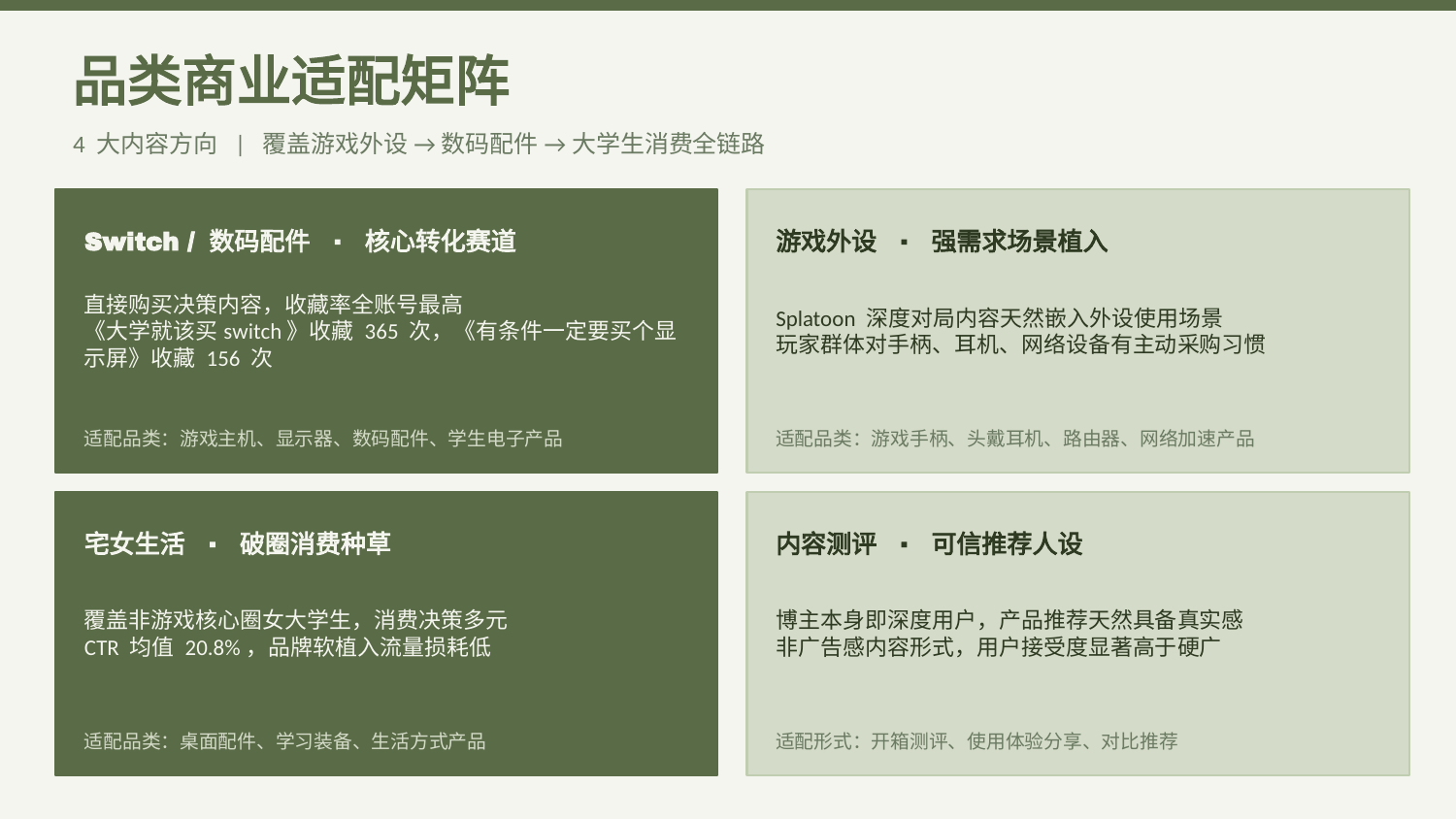

品类商业适配矩阵
4 大内容方向  |  覆盖游戏外设 → 数码配件 → 大学生消费全链路

Switch / 数码配件  ·  核心转化赛道
游戏外设  ·  强需求场景植入
直接购买决策内容，收藏率全账号最高
《大学就该买switch》收藏 365 次，《有条件一定要买个显示屏》收藏 156 次
Splatoon 深度对局内容天然嵌入外设使用场景
玩家群体对手柄、耳机、网络设备有主动采购习惯
适配品类：游戏主机、显示器、数码配件、学生电子产品
适配品类：游戏手柄、头戴耳机、路由器、网络加速产品

宅女生活  ·  破圈消费种草
内容测评  ·  可信推荐人设
覆盖非游戏核心圈女大学生，消费决策多元
CTR 均值 20.8%，品牌软植入流量损耗低
博主本身即深度用户，产品推荐天然具备真实感
非广告感内容形式，用户接受度显著高于硬广
适配品类：桌面配件、学习装备、生活方式产品
适配形式：开箱测评、使用体验分享、对比推荐